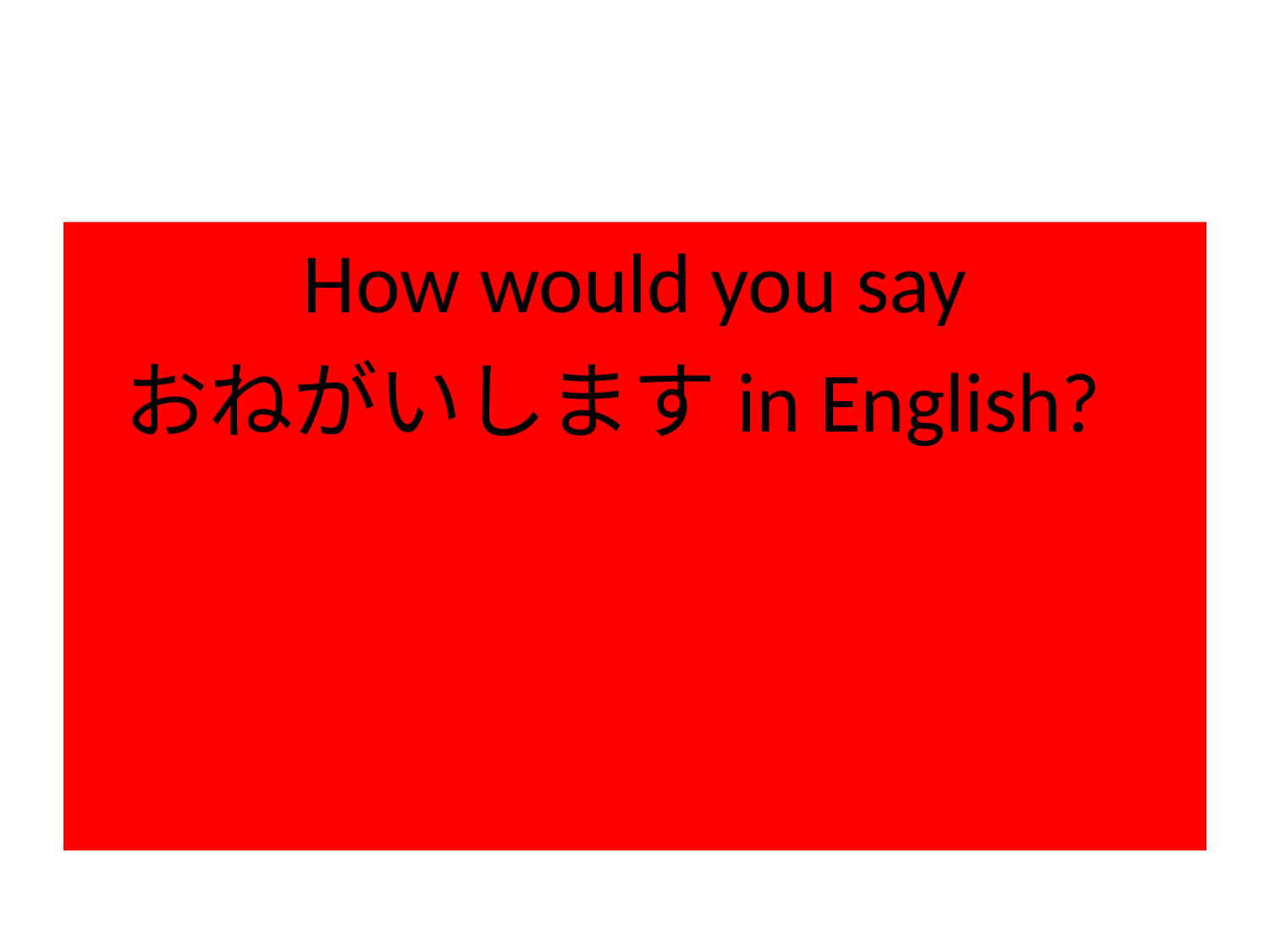

#
How would you say
	おねがいしますin English?